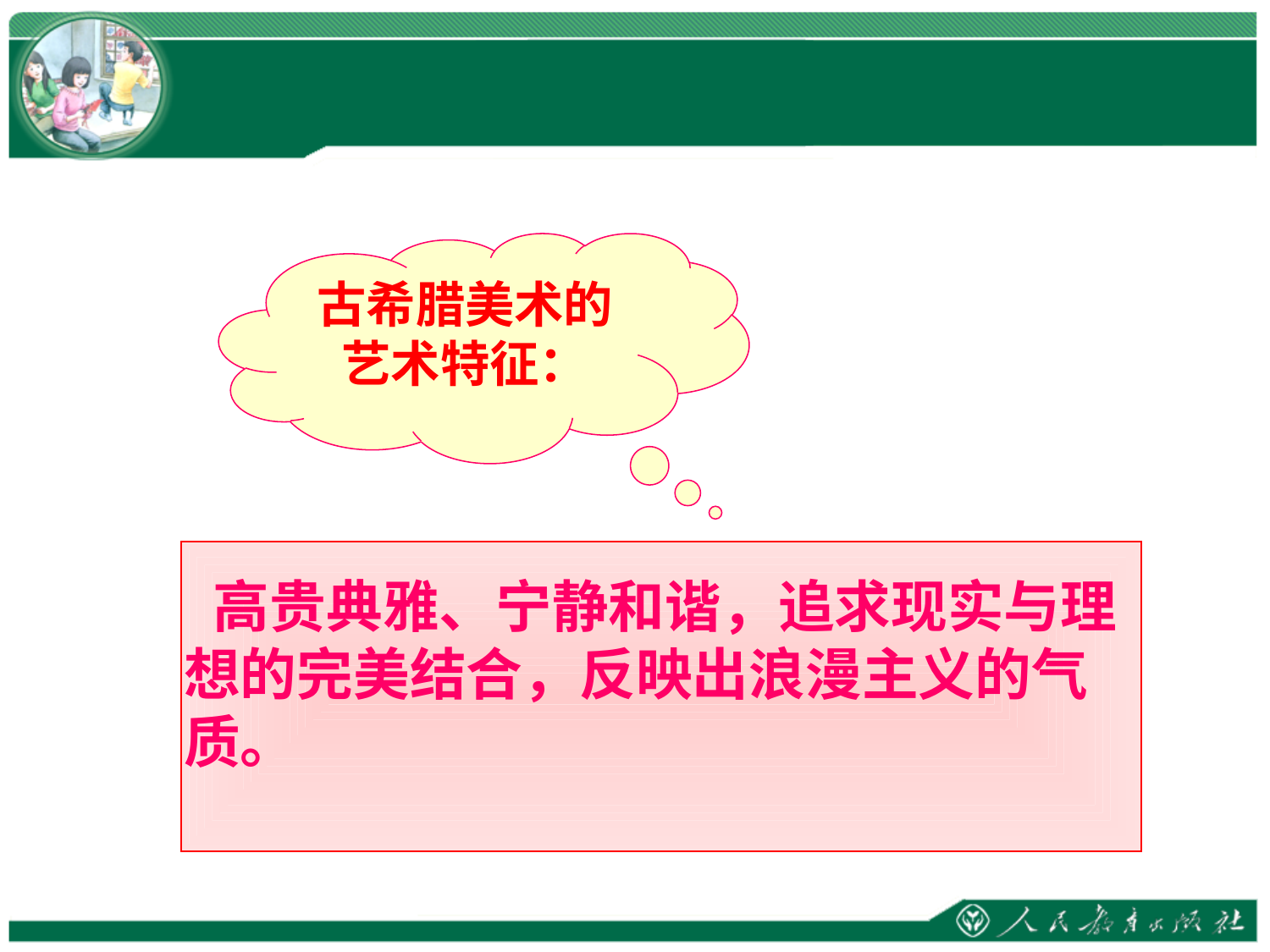

#
古希腊美术的艺术特征：

   高贵典雅、宁静和谐，追求现实与理想的完美结合，反映出浪漫主义的气质。